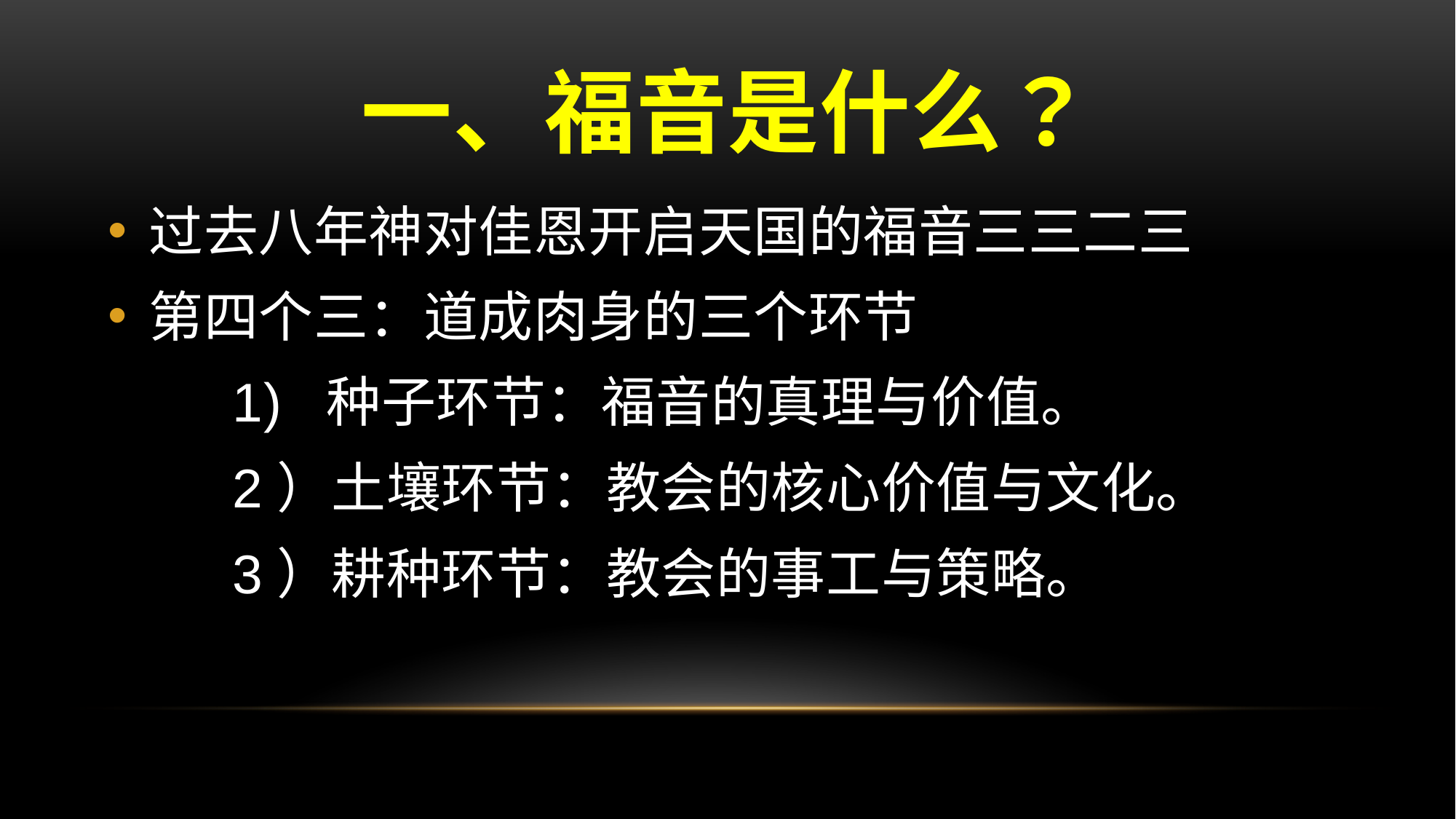

# 一、福音是什么？
过去八年神对佳恩开启天国的福音三三二三
第四个三：道成肉身的三个环节
 1)  种子环节：福音的真理与价值。
        2）土壤环节：教会的核心价值与文化。
 3）耕种环节：教会的事工与策略。